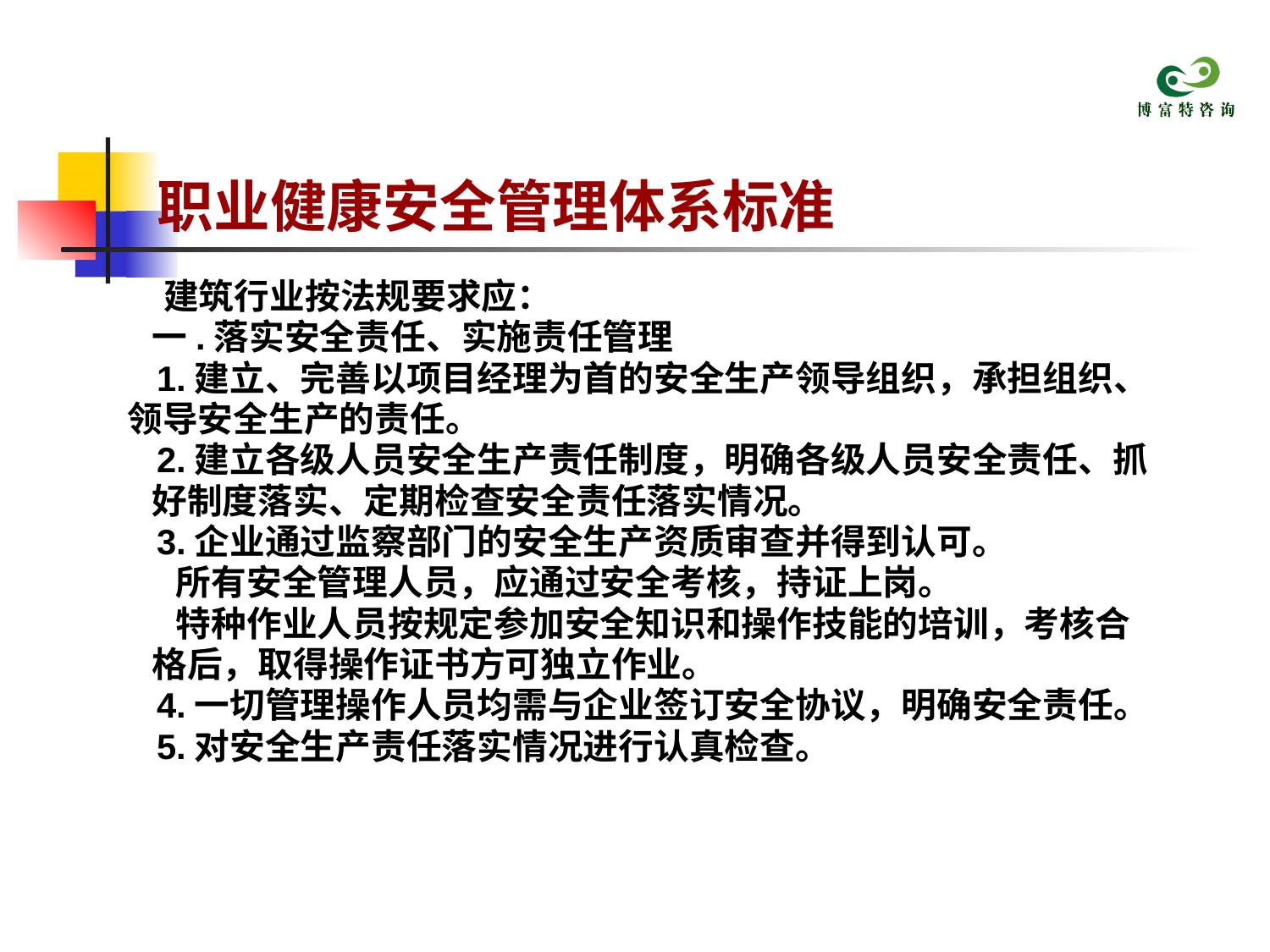

# 职业健康安全管理体系标准
      建筑行业按法规要求应：
  一.落实安全责任、实施责任管理
   1.建立、完善以项目经理为首的安全生产领导组织，承担组织、
领导安全生产的责任。
   2.建立各级人员安全生产责任制度，明确各级人员安全责任、抓
  好制度落实、定期检查安全责任落实情况。
   3.企业通过监察部门的安全生产资质审查并得到认可。
     所有安全管理人员，应通过安全考核，持证上岗。
     特种作业人员按规定参加安全知识和操作技能的培训，考核合
  格后，取得操作证书方可独立作业。
   4.一切管理操作人员均需与企业签订安全协议，明确安全责任。
   5.对安全生产责任落实情况进行认真检查。

103